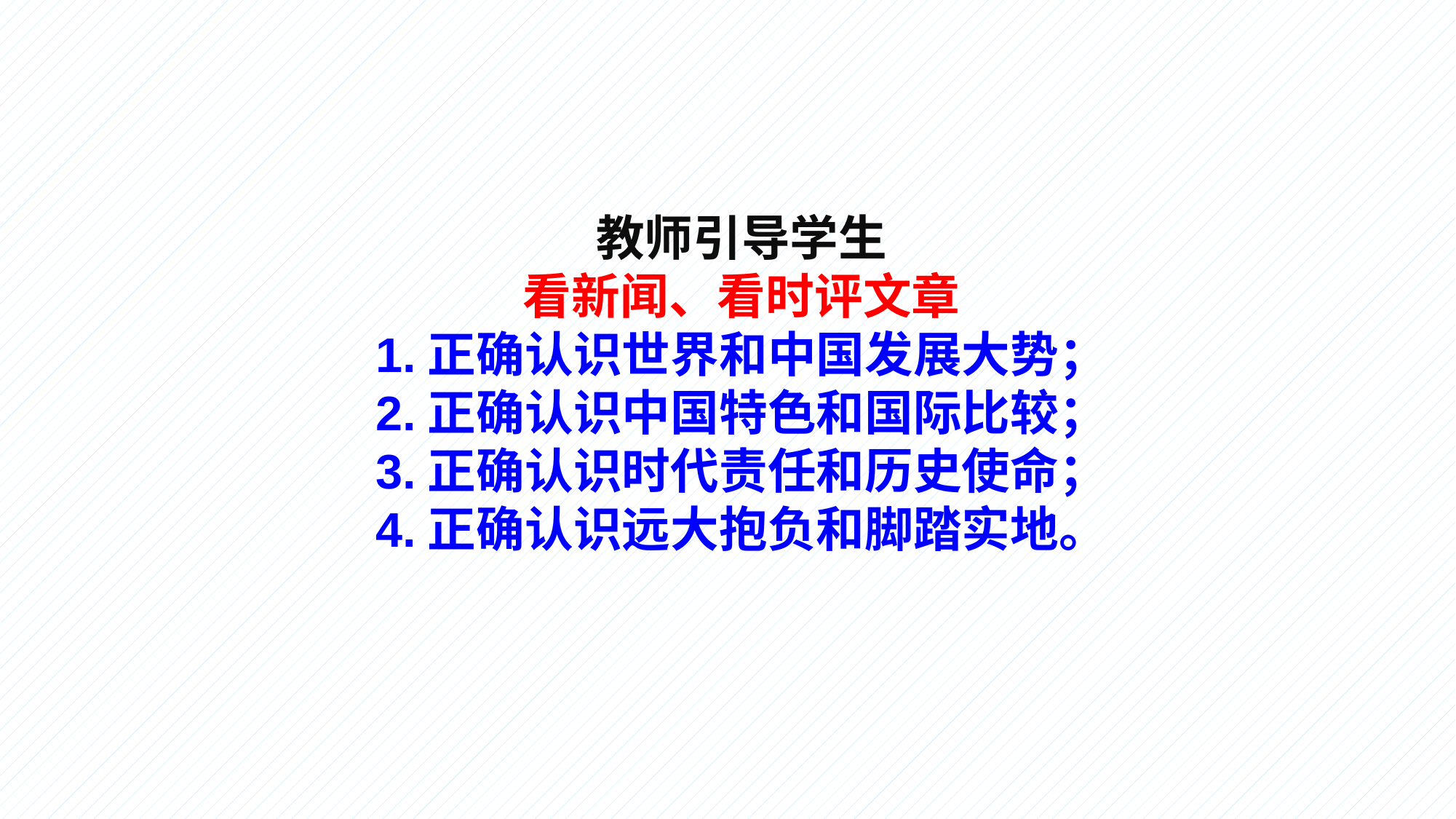

教师引导学生
看新闻、看时评文章
1.正确认识世界和中国发展大势；
2.正确认识中国特色和国际比较；
3.正确认识时代责任和历史使命；
4.正确认识远大抱负和脚踏实地。